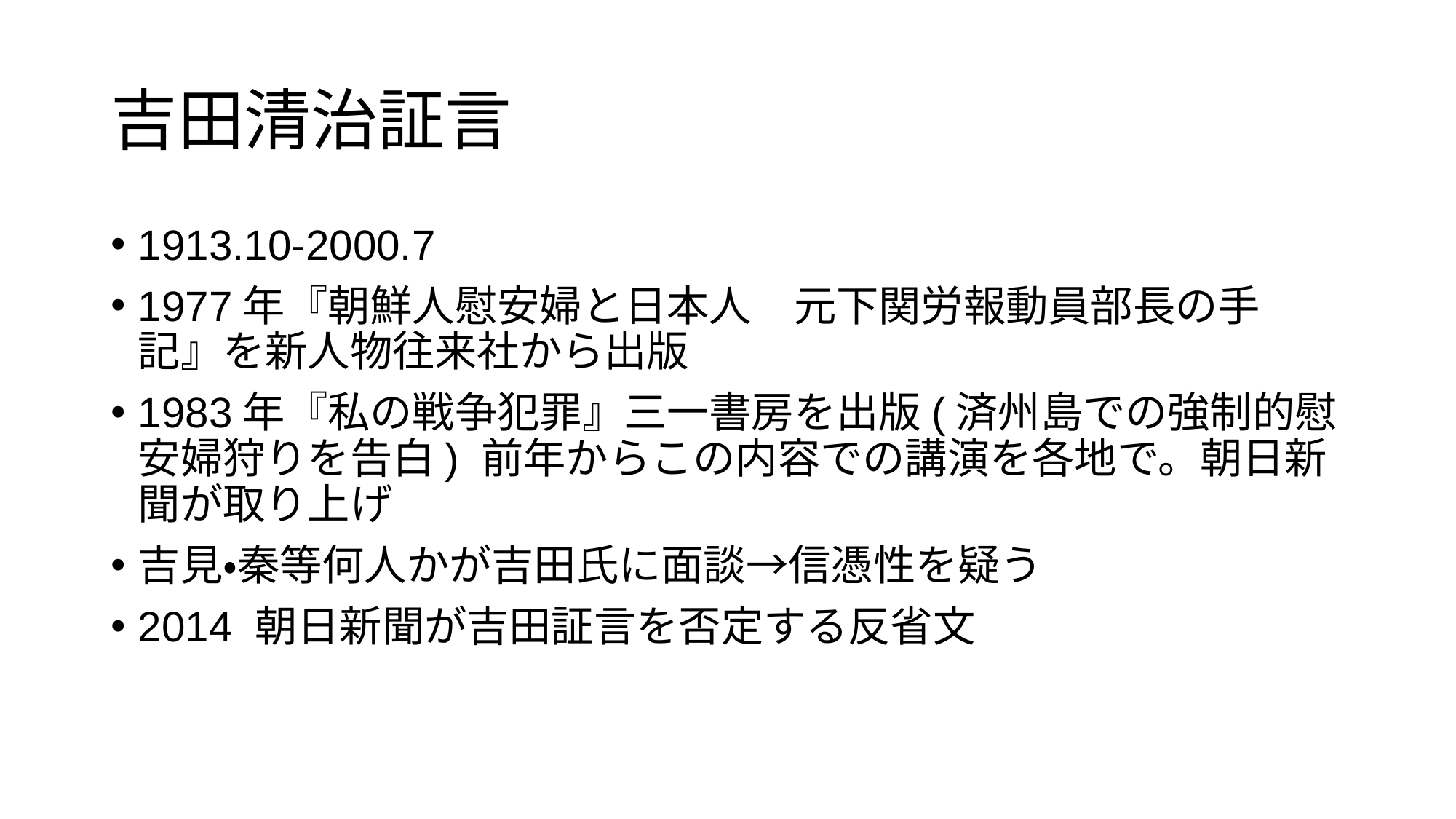

# 吉田清治証言
1913.10-2000.7
1977年『朝鮮人慰安婦と日本人　元下関労報動員部長の手記』を新人物往来社から出版
1983年『私の戦争犯罪』三一書房を出版(済州島での強制的慰安婦狩りを告白) 前年からこの内容での講演を各地で。朝日新聞が取り上げ
吉見・秦等何人かが吉田氏に面談→信憑性を疑う
2014 朝日新聞が吉田証言を否定する反省文